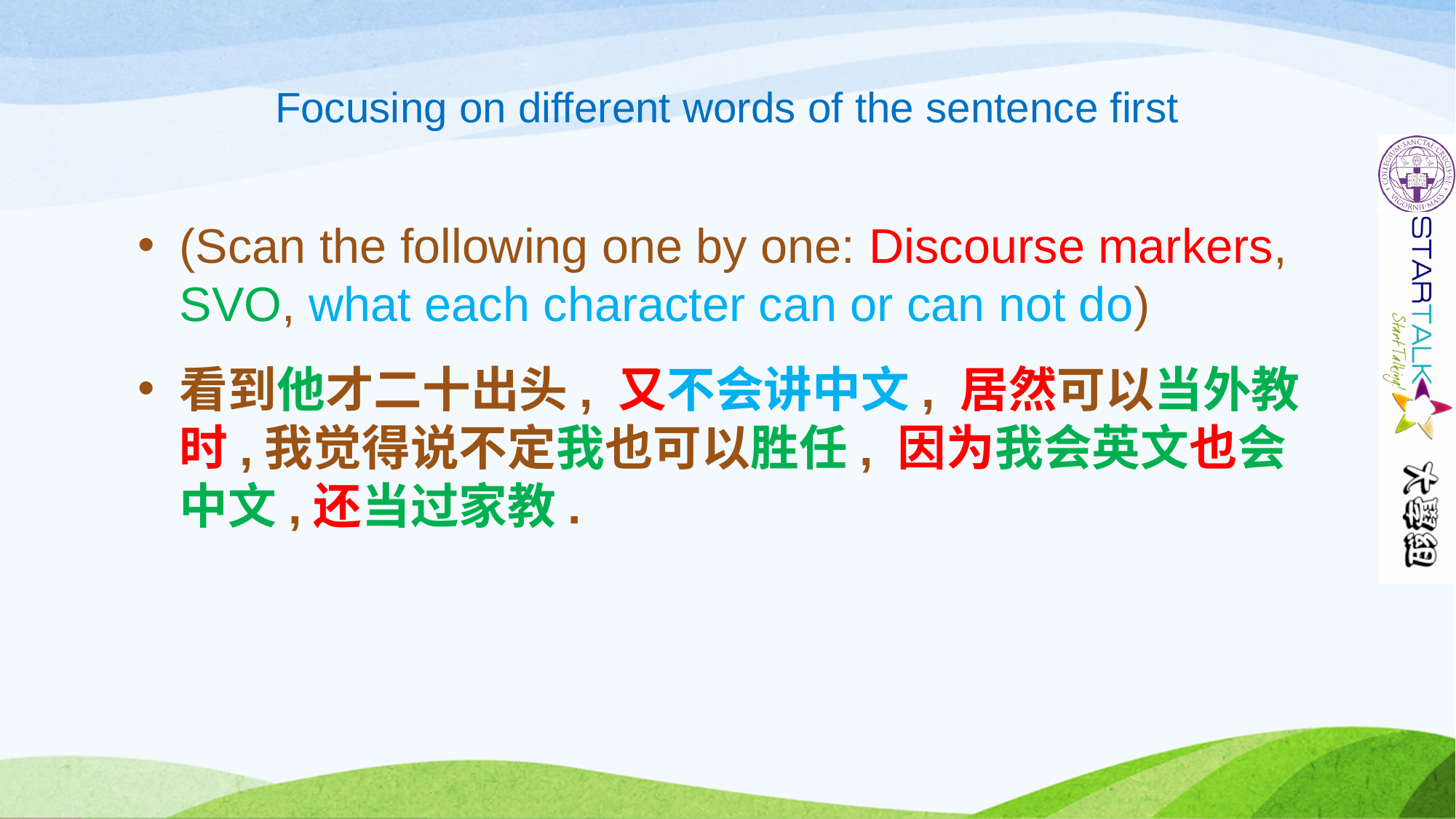

# Focusing on different words of the sentence first
(Scan the following one by one: Discourse markers, SVO, what each character can or can not do)
看到他才二十出头, 又不会讲中文, 居然可以当外教时,我觉得说不定我也可以胜任, 因为我会英文也会中文,还当过家教.